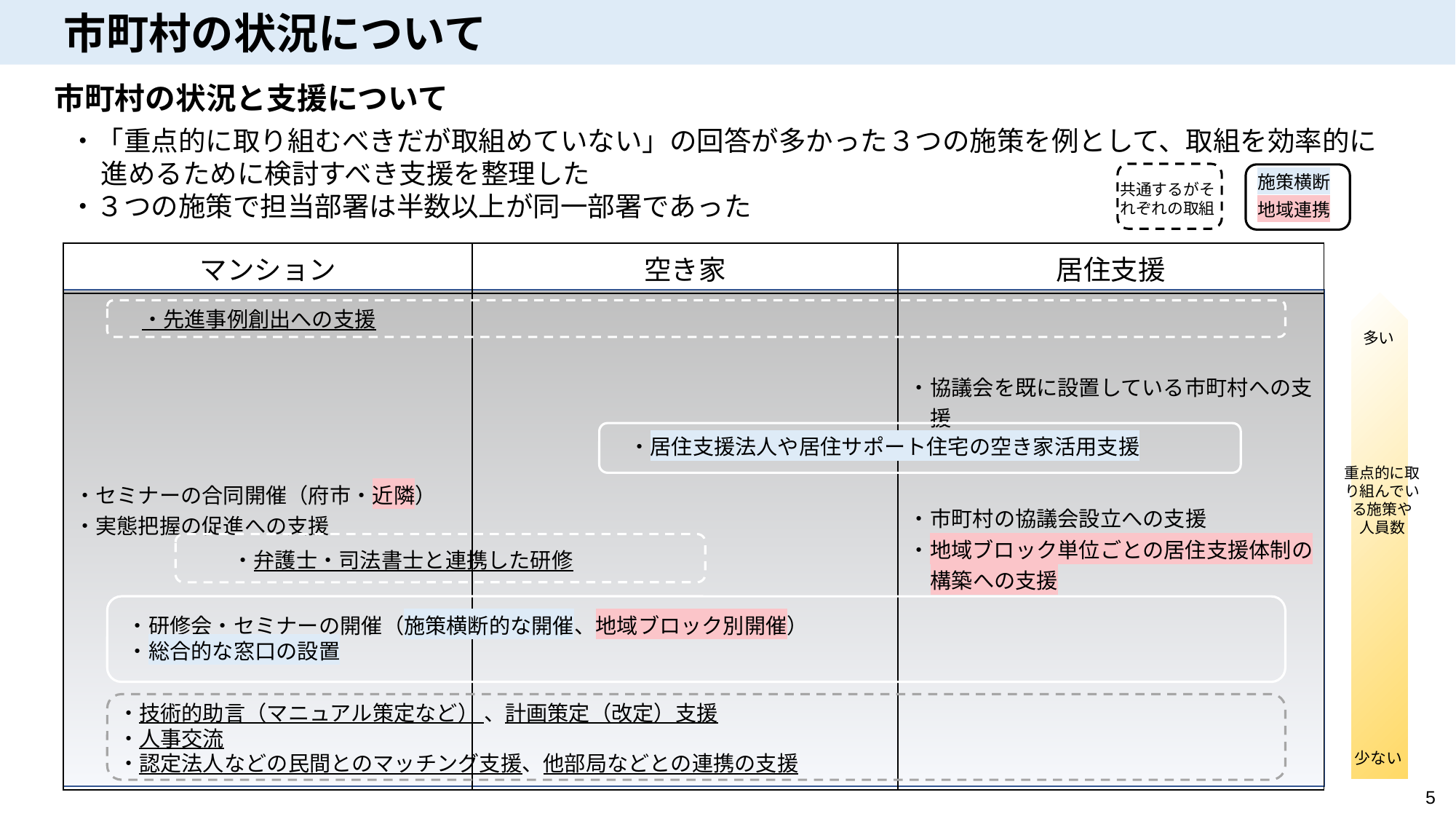

市町村の状況について
市町村の状況と支援について

・「重点的に取り組むべきだが取組めていない」の回答が多かった３つの施策を例として、取組を効率的に進めるために検討すべき支援を整理した
・３つの施策で担当部署は半数以上が同一部署であった

施策横断
共通するがそれぞれの取組
地域連携
| マンション | 空き家 | 居住支援 |
| --- | --- | --- |
|  |  | ・協議会を既に設置している市町村への支援 |
| ・セミナーの合同開催（府市・近隣） ・実態把握の促進への支援 |  | ・市町村の協議会設立への支援 ・地域ブロック単位ごとの居住支援体制の構築への支援 |

・先進事例創出への支援
多い

・居住支援法人や居住サポート住宅の空き家活用支援
重点的に取り組んでいる施策や
人員数

・弁護士・司法書士と連携した研修

・研修会・セミナーの開催（施策横断的な開催、地域ブロック別開催）
・総合的な窓口の設置
・技術的助言（マニュアル策定など） 、計画策定（改定）支援
・人事交流
・認定法人などの民間とのマッチング支援、他部局などとの連携の支援

少ない
5